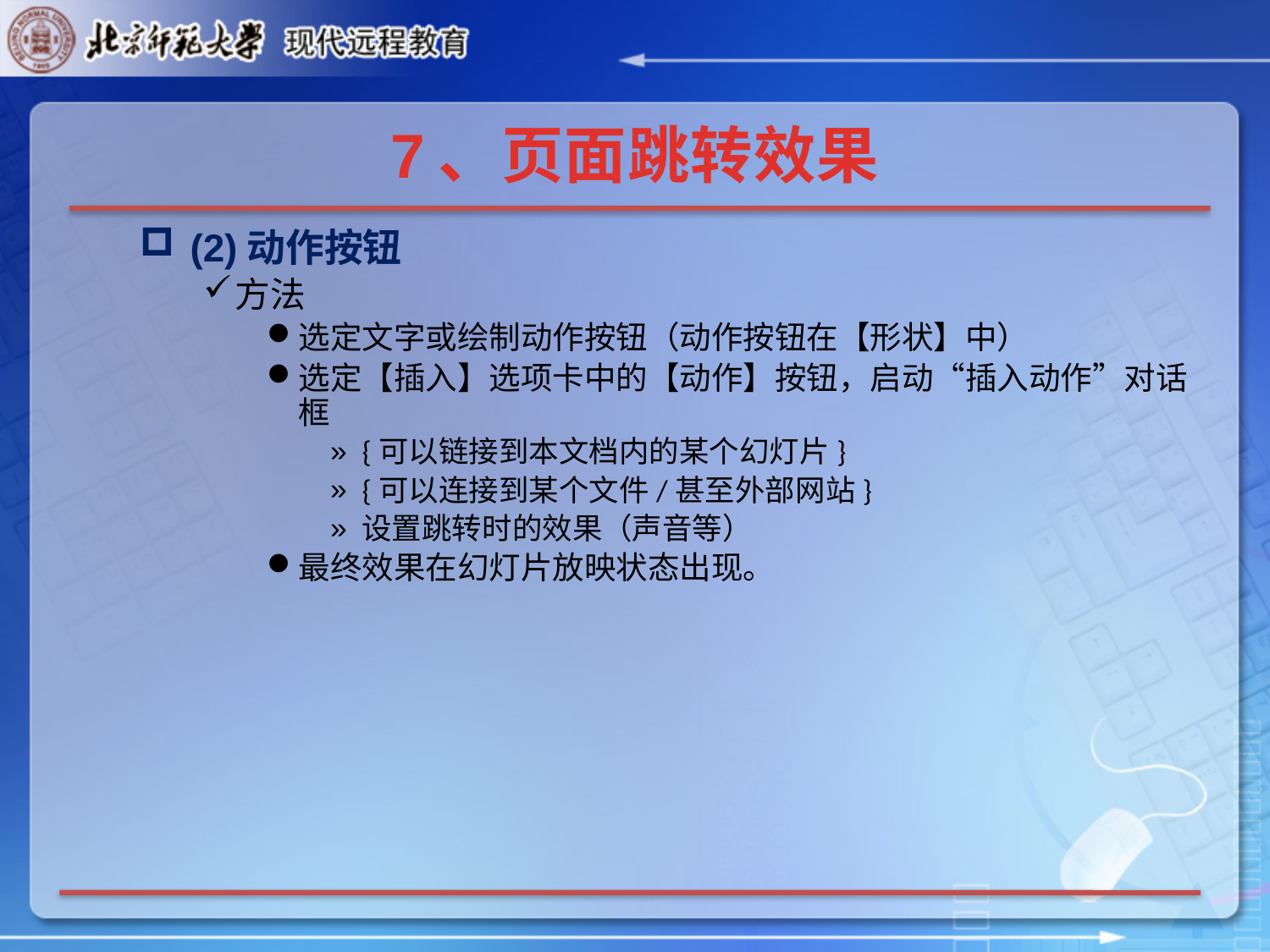

# 7、页面跳转效果
 (2)动作按钮
方法
选定文字或绘制动作按钮（动作按钮在【形状】中）
选定【插入】选项卡中的【动作】按钮，启动“插入动作”对话框
{可以链接到本文档内的某个幻灯片}
{可以连接到某个文件/甚至外部网站}
设置跳转时的效果（声音等）
最终效果在幻灯片放映状态出现。